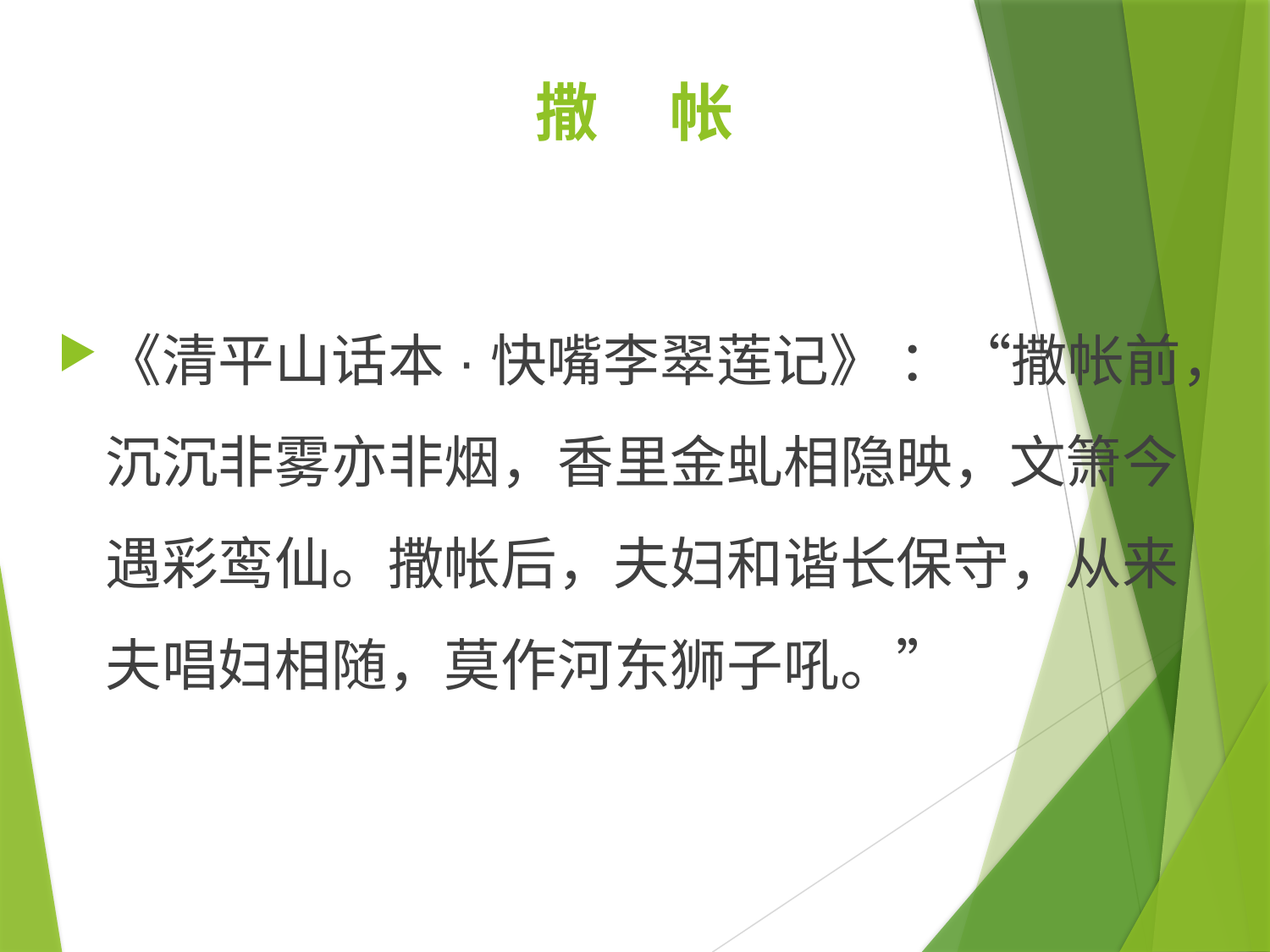

# 撒     帐
《清平山话本·快嘴李翠莲记》 ：“撒帐前，沉沉非雾亦非烟，香里金虬相隐映，文箫今遇彩鸾仙。撒帐后，夫妇和谐长保守，从来夫唱妇相随，莫作河东狮子吼。”